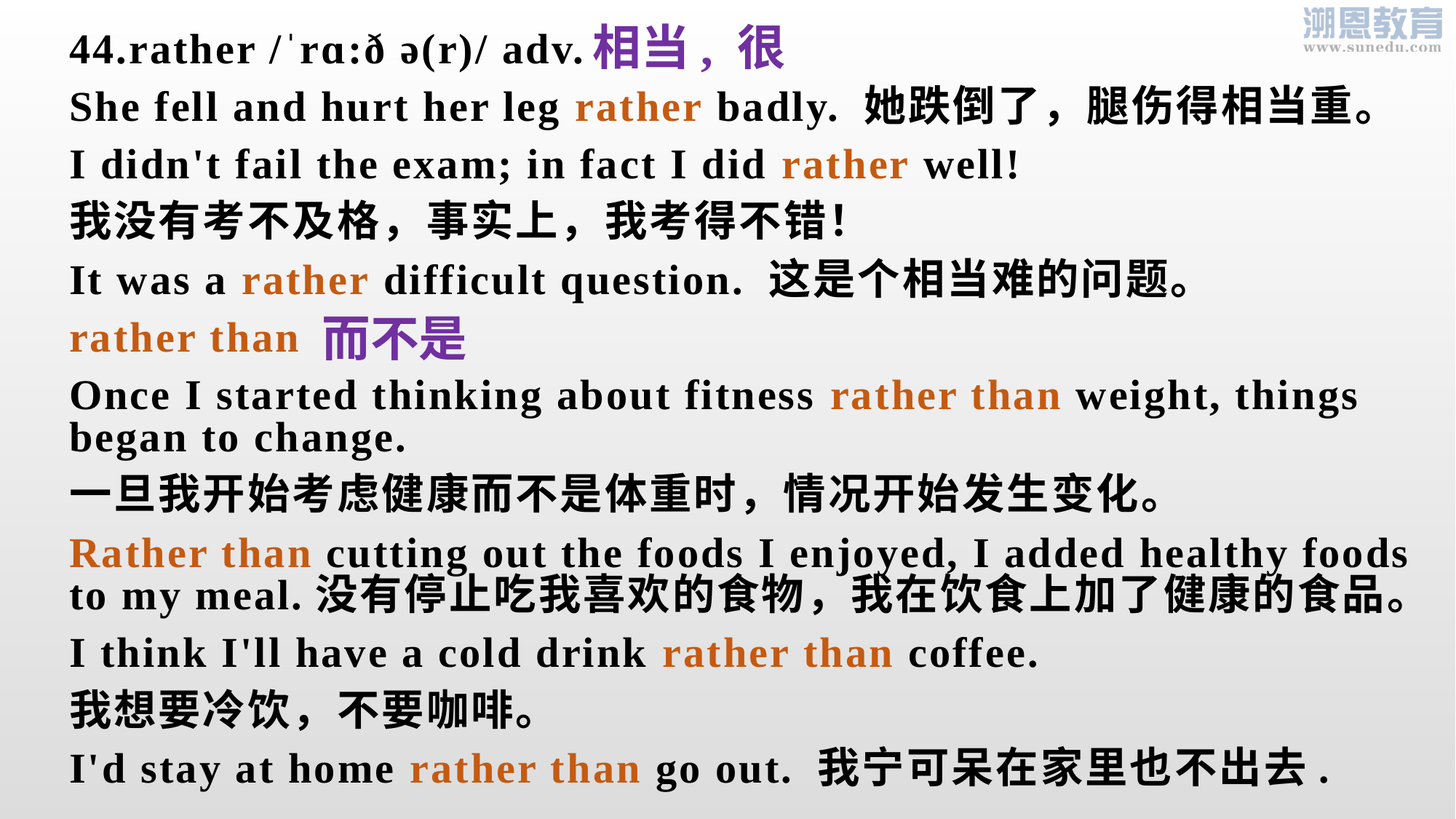

相当, 很
44.rather /ˈrɑ:ð ə(r)/ adv.
She fell and hurt her leg rather badly. 她跌倒了，腿伤得相当重。
I didn't fail the exam; in fact I did rather well!
我没有考不及格，事实上，我考得不错！
It was a rather difficult question. 这是个相当难的问题。
rather than
Once I started thinking about fitness rather than weight, things began to change.
一旦我开始考虑健康而不是体重时，情况开始发生变化。
Rather than cutting out the foods I enjoyed, I added healthy foods to my meal.没有停止吃我喜欢的食物，我在饮食上加了健康的食品。
I think I'll have a cold drink rather than coffee.
我想要冷饮，不要咖啡。
I'd stay at home rather than go out. 我宁可呆在家里也不出去.
而不是